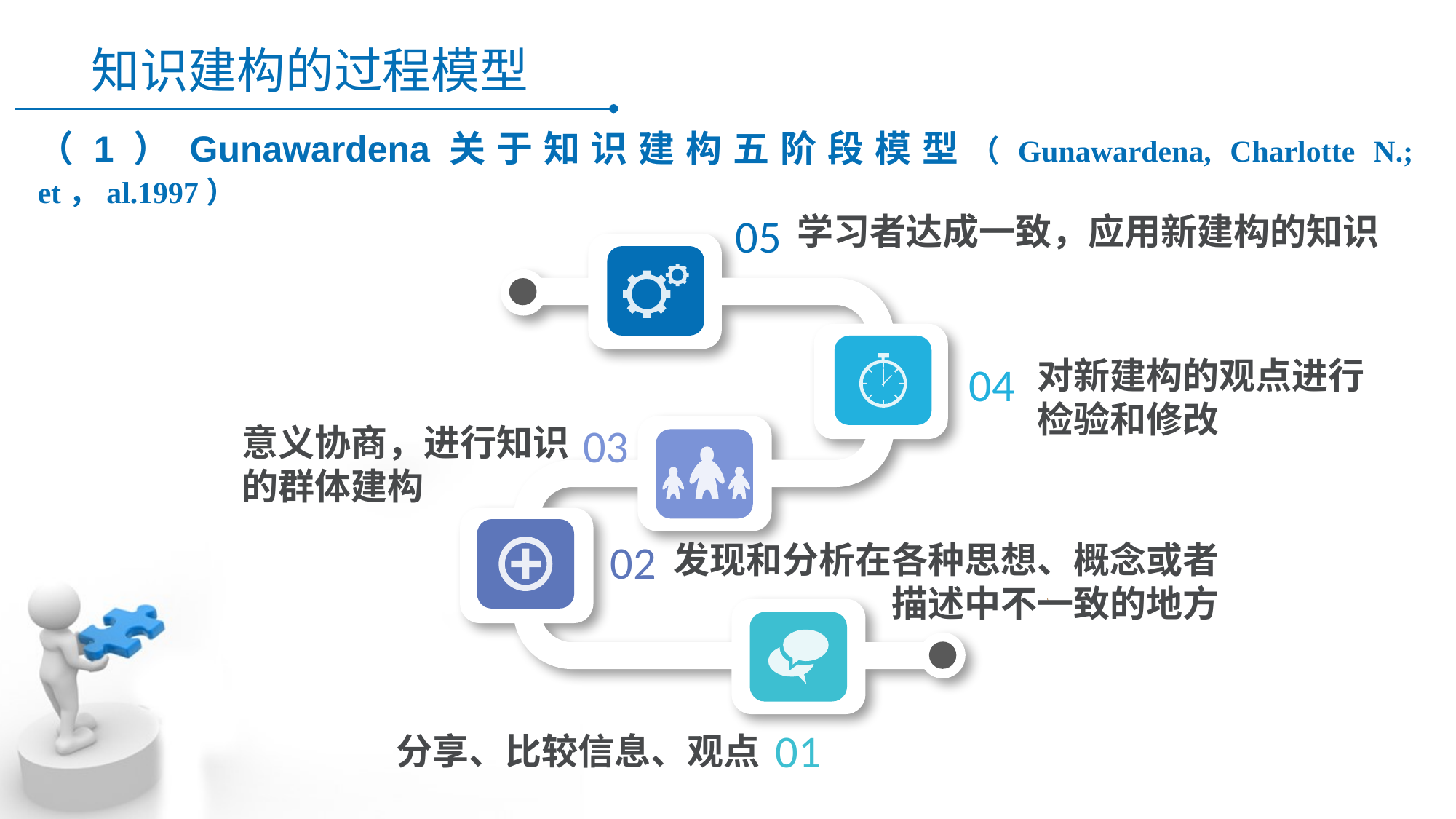

# 知识建构的过程模型
（1）Gunawardena关于知识建构五阶段模型（Gunawardena, Charlotte N.; et，al.1997）
05
学习者达成一致，应用新建构的知识

对新建构的观点进行检验和修改
04

03
意义协商，进行知识的群体建构

02
发现和分析在各种思想、概念或者描述中不一致的地方

01
分享、比较信息、观点